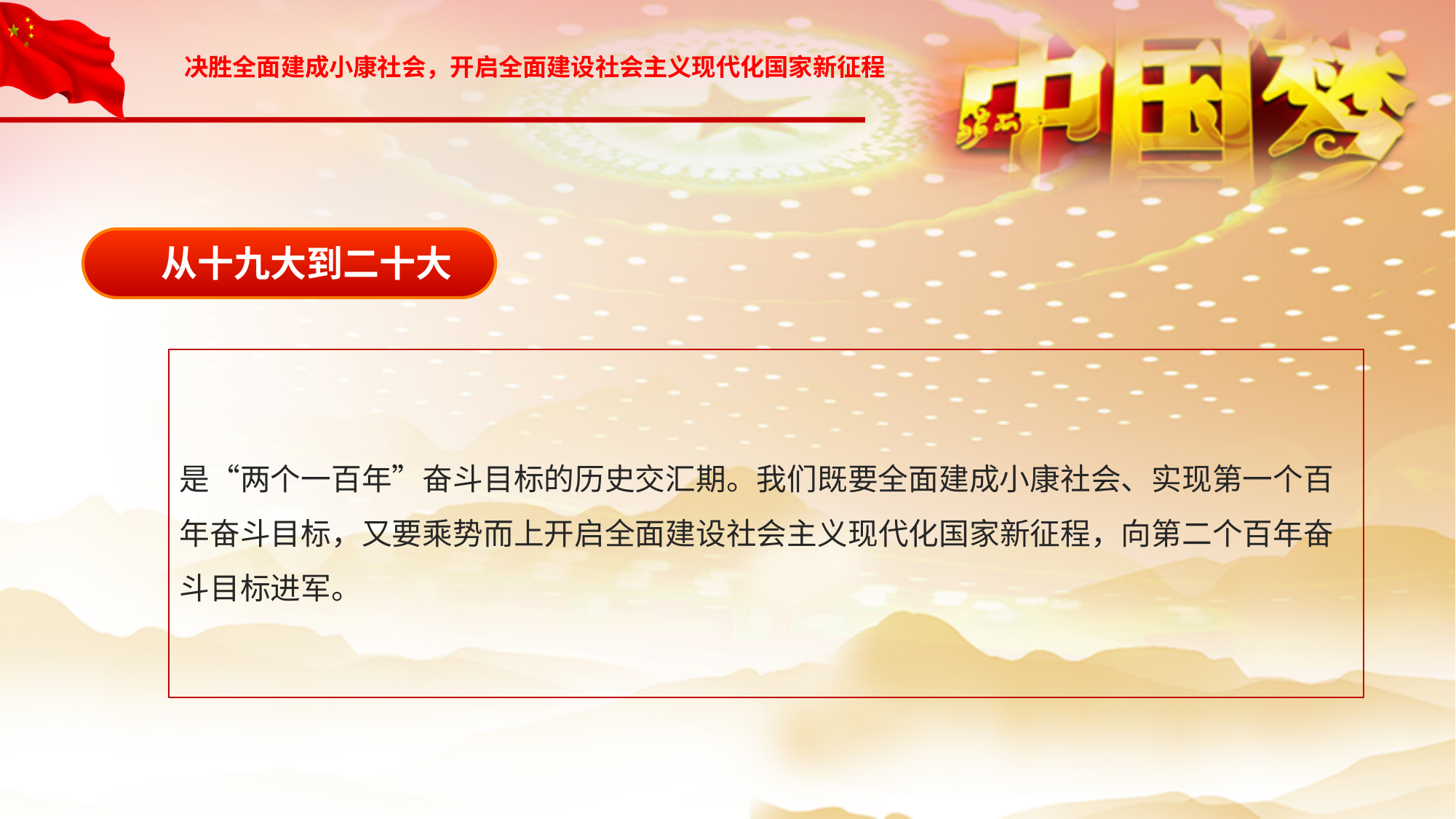

决胜全面建成小康社会，开启全面建设社会主义现代化国家新征程

从十九大到二十大
是“两个一百年”奋斗目标的历史交汇期。我们既要全面建成小康社会、实现第一个百年奋斗目标，又要乘势而上开启全面建设社会主义现代化国家新征程，向第二个百年奋斗目标进军。